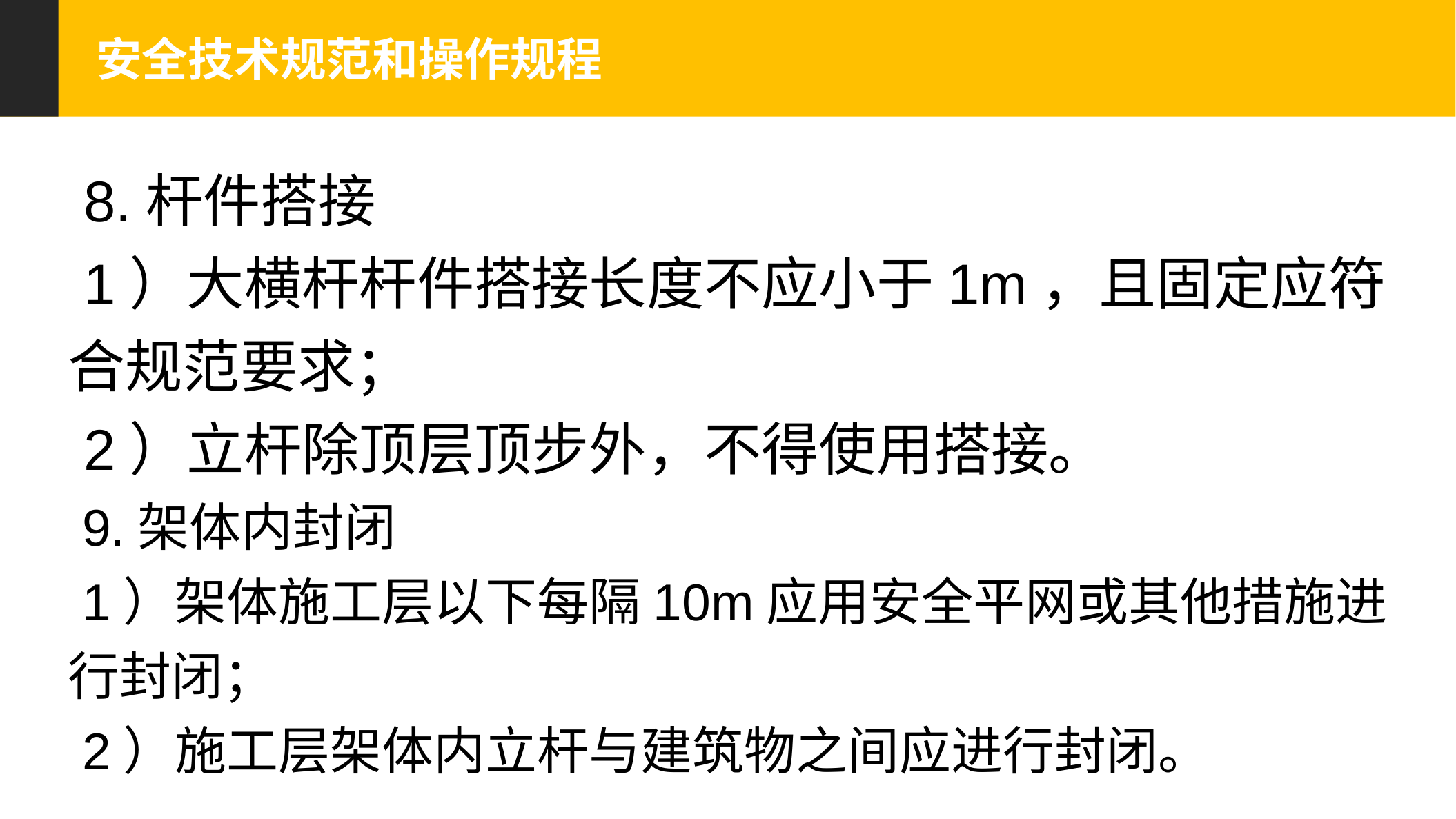

安全技术规范和操作规程
 8.杆件搭接
 1）大横杆杆件搭接长度不应小于1m，且固定应符合规范要求；
 2）立杆除顶层顶步外，不得使用搭接。
 9.架体内封闭
 1）架体施工层以下每隔10m应用安全平网或其他措施进行封闭；
 2）施工层架体内立杆与建筑物之间应进行封闭。